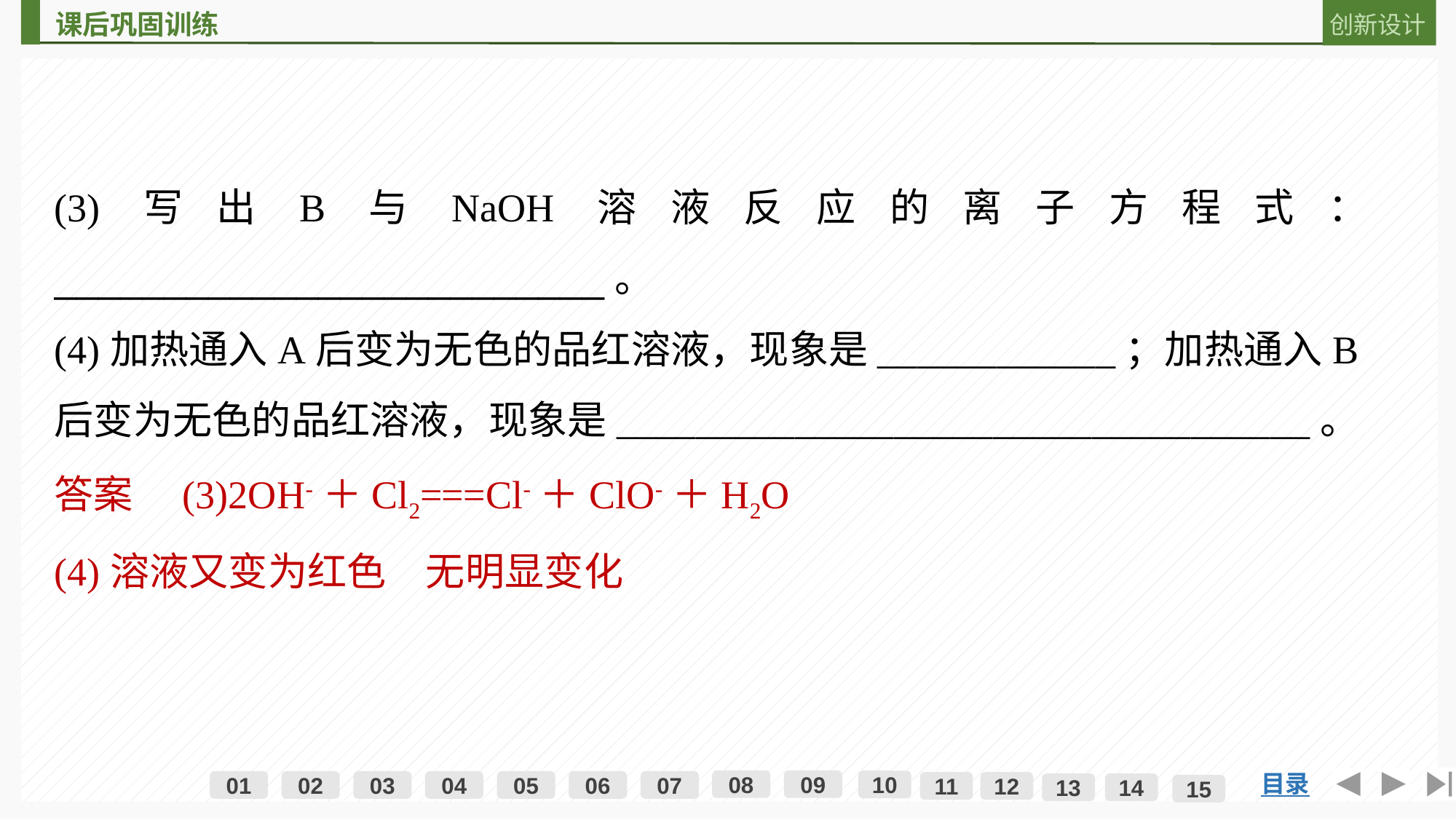

(3)写出B与NaOH溶液反应的离子方程式： _________________________。
(4)加热通入A后变为无色的品红溶液，现象是____________；加热通入B后变为无色的品红溶液，现象是___________________________________。
答案　(3)2OH-＋Cl2===Cl-＋ClO-＋H2O
(4)溶液又变为红色　无明显变化